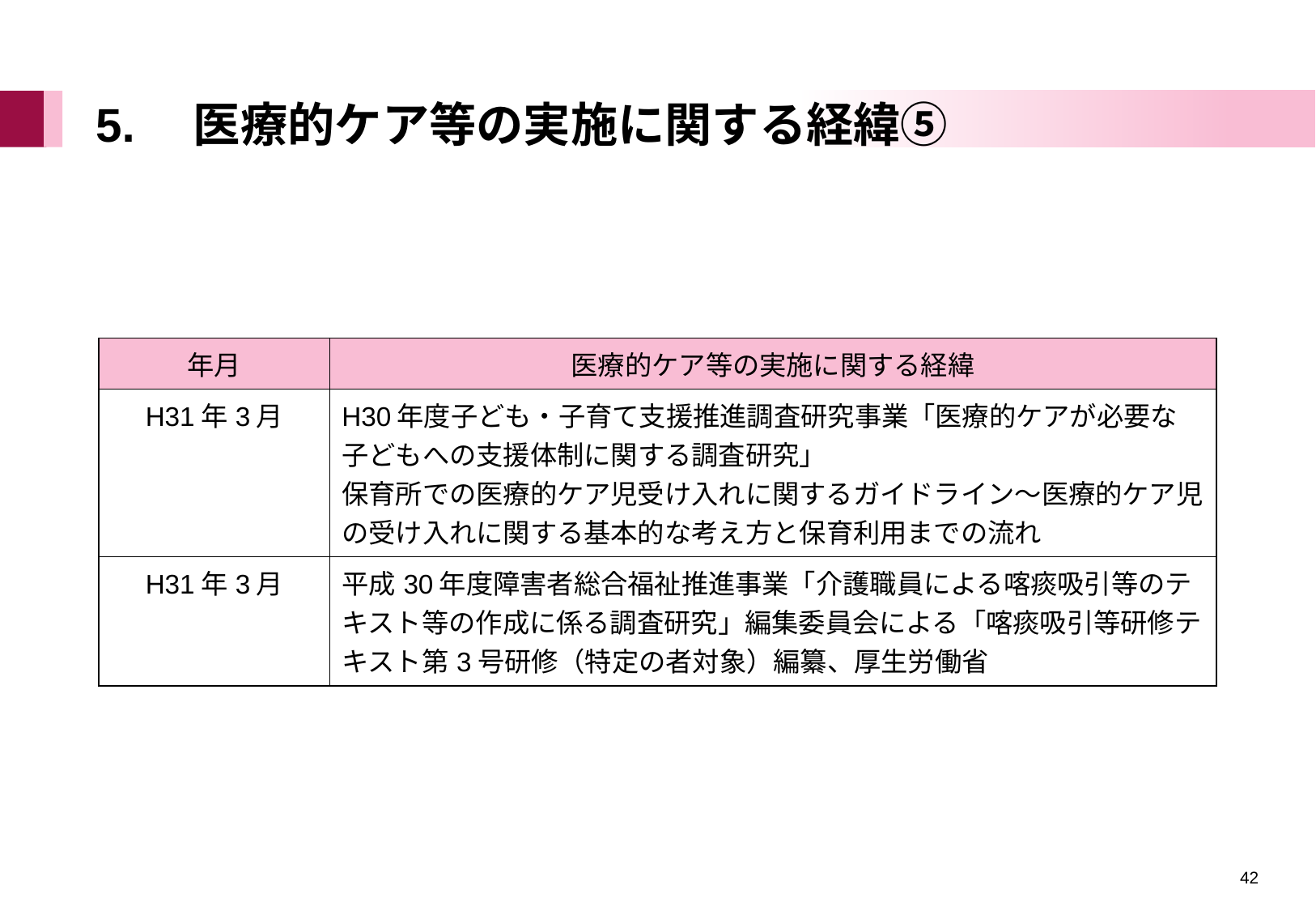

# 5.　医療的ケア等の実施に関する経緯⑤
| 年月 | 医療的ケア等の実施に関する経緯 |
| --- | --- |
| H31年3月 | H30年度子ども・子育て支援推進調査研究事業「医療的ケアが必要な子どもへの支援体制に関する調査研究」 保育所での医療的ケア児受け入れに関するガイドライン～医療的ケア児の受け入れに関する基本的な考え方と保育利用までの流れ |
| H31年3月 | 平成30年度障害者総合福祉推進事業「介護職員による喀痰吸引等のテキスト等の作成に係る調査研究」編集委員会による「喀痰吸引等研修テキスト第3号研修（特定の者対象）編纂、厚生労働省 |
42